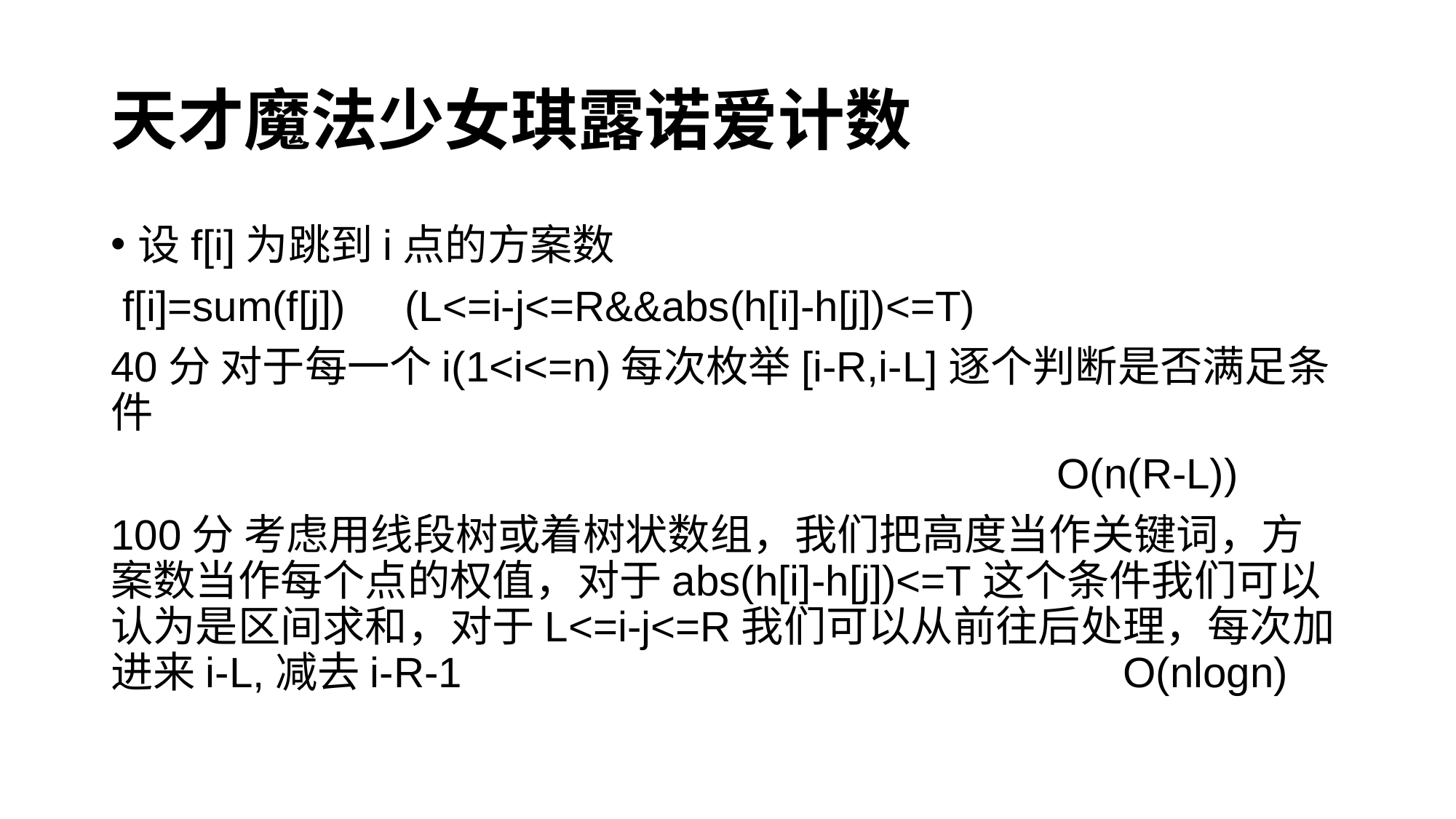

# 天才魔法少女琪露诺爱计数
设f[i]为跳到i点的方案数
 f[i]=sum(f[j])     (L<=i-j<=R&&abs(h[i]-h[j])<=T)
40分 对于每一个i(1<i<=n)每次枚举[i-R,i-L]逐个判断是否满足条件
                                                                                O(n(R-L))
100分 考虑用线段树或着树状数组，我们把高度当作关键词，方案数当作每个点的权值，对于abs(h[i]-h[j])<=T这个条件我们可以认为是区间求和，对于L<=i-j<=R我们可以从前往后处理，每次加进来i-L,减去i-R-1                                                        O(nlogn)